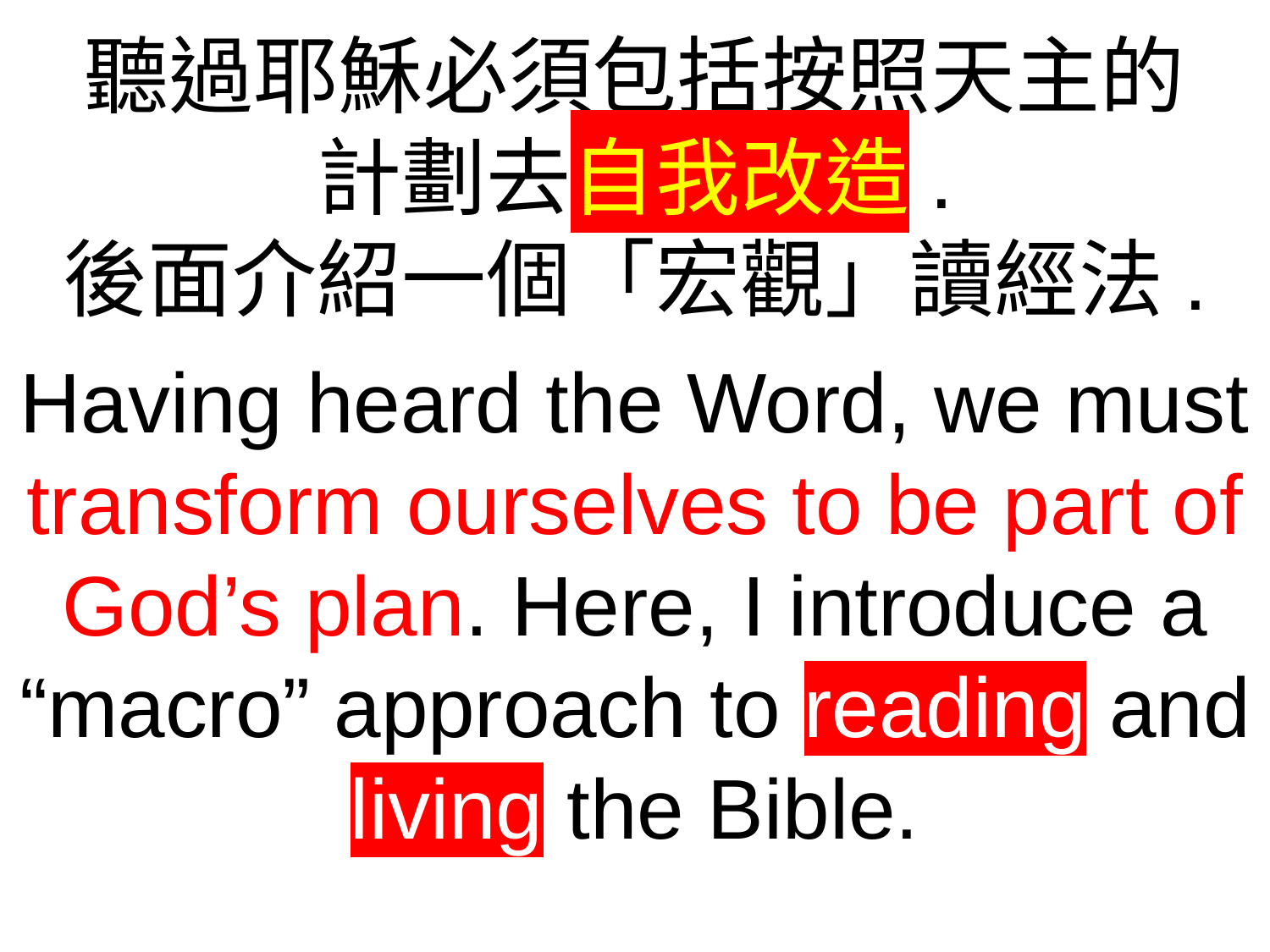

聽過耶穌必須包括按照天主的
計劃去自我改造.
後面介紹一個「宏觀」讀經法.
Having heard the Word, we must transform ourselves to be part of God’s plan. Here, I introduce a “macro” approach to reading and living the Bible.